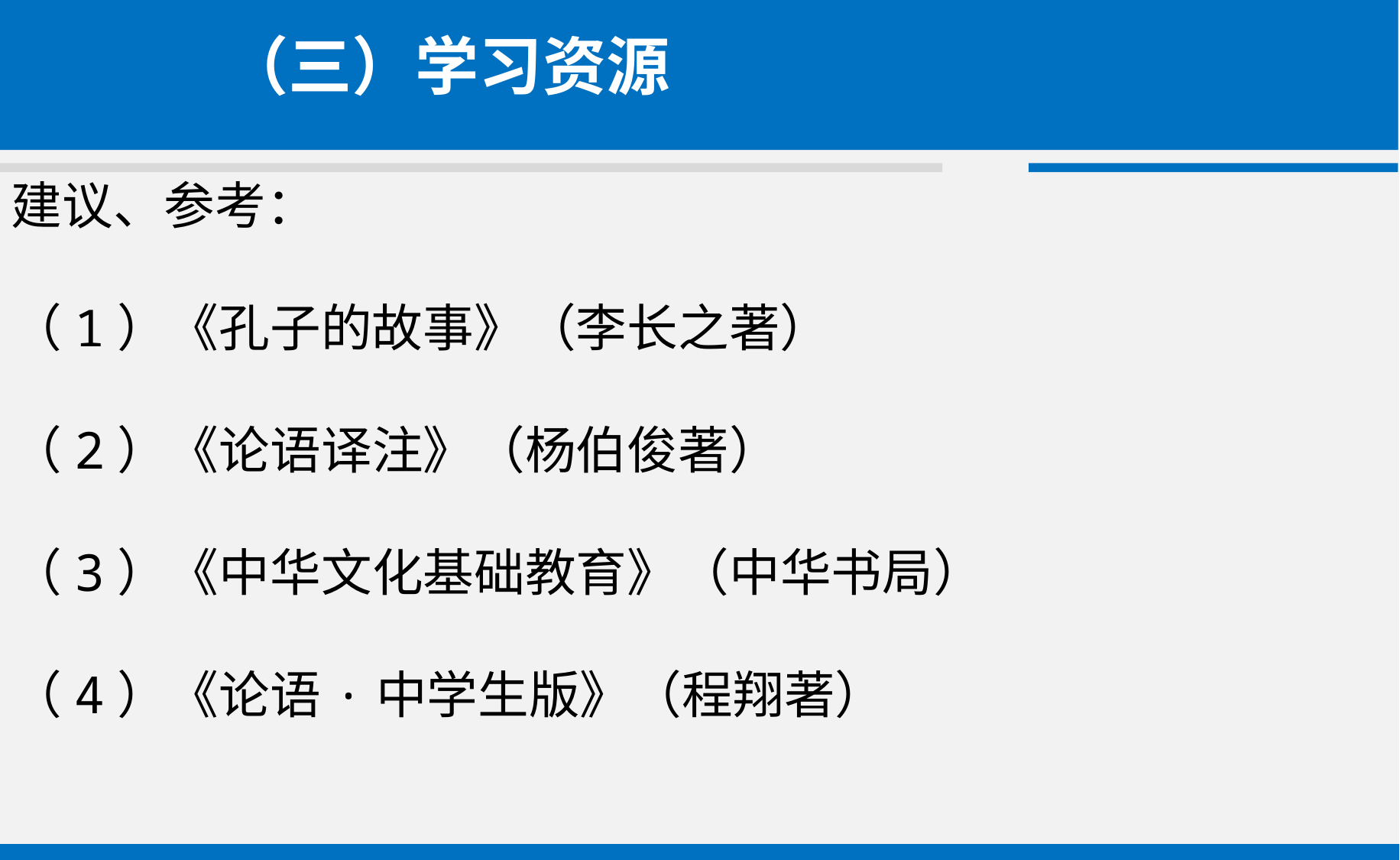

（三）学习资源
建议、参考：

（1）《孔子的故事》（李长之著）

（2）《论语译注》（杨伯俊著）

（3）《中华文化基础教育》（中华书局）

（4）《论语·中学生版》（程翔著）